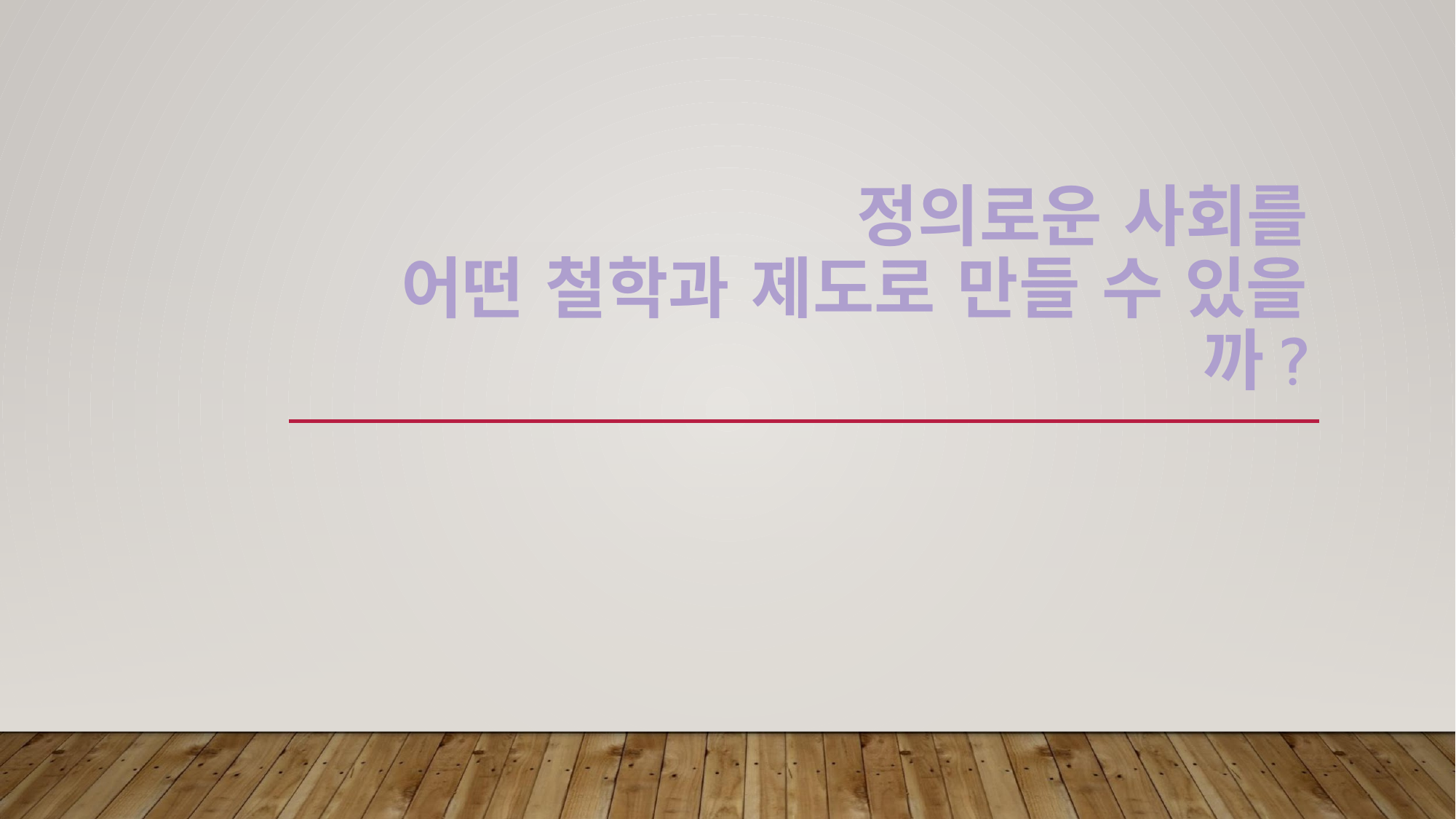

# 정의로운 사회를 어떤 철학과 제도로 만들 수 있을까?